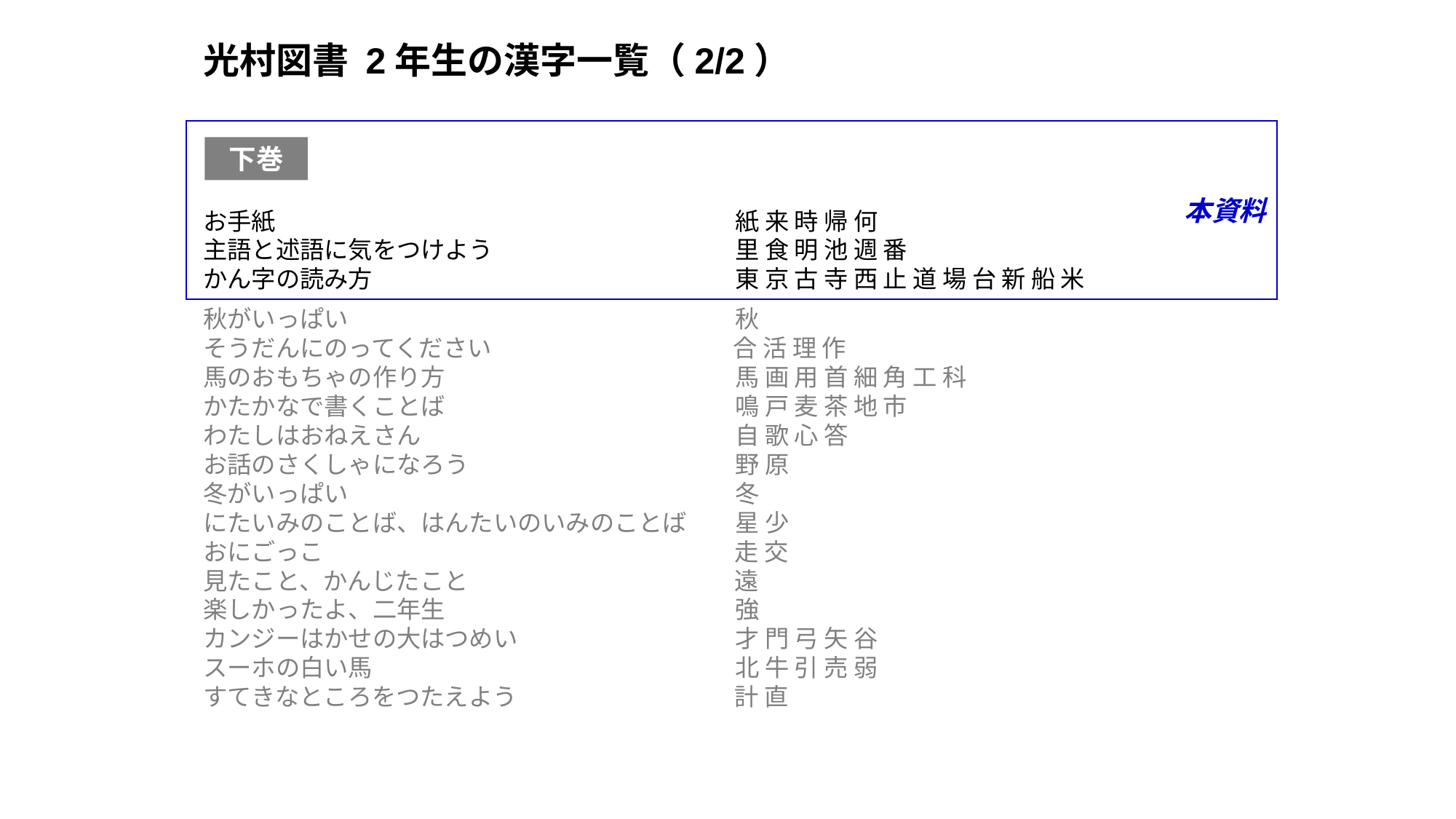

光村図書 2年生の漢字一覧（2/2）
本資料
下巻
お手紙　　　　　　　　　　　　　　　　　　　紙 来 時 帰 何
主語と述語に気をつけよう　　　　　　　　　　里 食 明 池 週 番
かん字の読み方　　　　　　　　　　　　　　　東 京 古 寺 西 止 道 場 台 新 船 米

秋がいっぱい　　　　　　　　　　　　　　　　秋
そうだんにのってください　　　　　　　　　　合 活 理 作
馬のおもちゃの作り方　　　　　　　　　　　　馬 画 用 首 細 角 工 科
かたかなで書くことば　　　　　　　　　　　　鳴 戸 麦 茶 地 市
わたしはおねえさん　　　　　　　　　　　　　自 歌 心 答
お話のさくしゃになろう　　　　　　　　　　　野 原
冬がいっぱい　　　　　　　　　　　　　　　　冬
にたいみのことば、はんたいのいみのことば　　星 少
おにごっこ　　　　　　　　　　　　　　　　　走 交
見たこと、かんじたこと　　　　　　　　　　　遠
楽しかったよ、二年生　　　　　　　　　　　　強
カンジーはかせの大はつめい　　　　　　　　　才 門 弓 矢 谷
スーホの白い馬　　　　　　　　　　　　　　　北 牛 引 売 弱
すてきなところをつたえよう　　　　　　　　　計 直